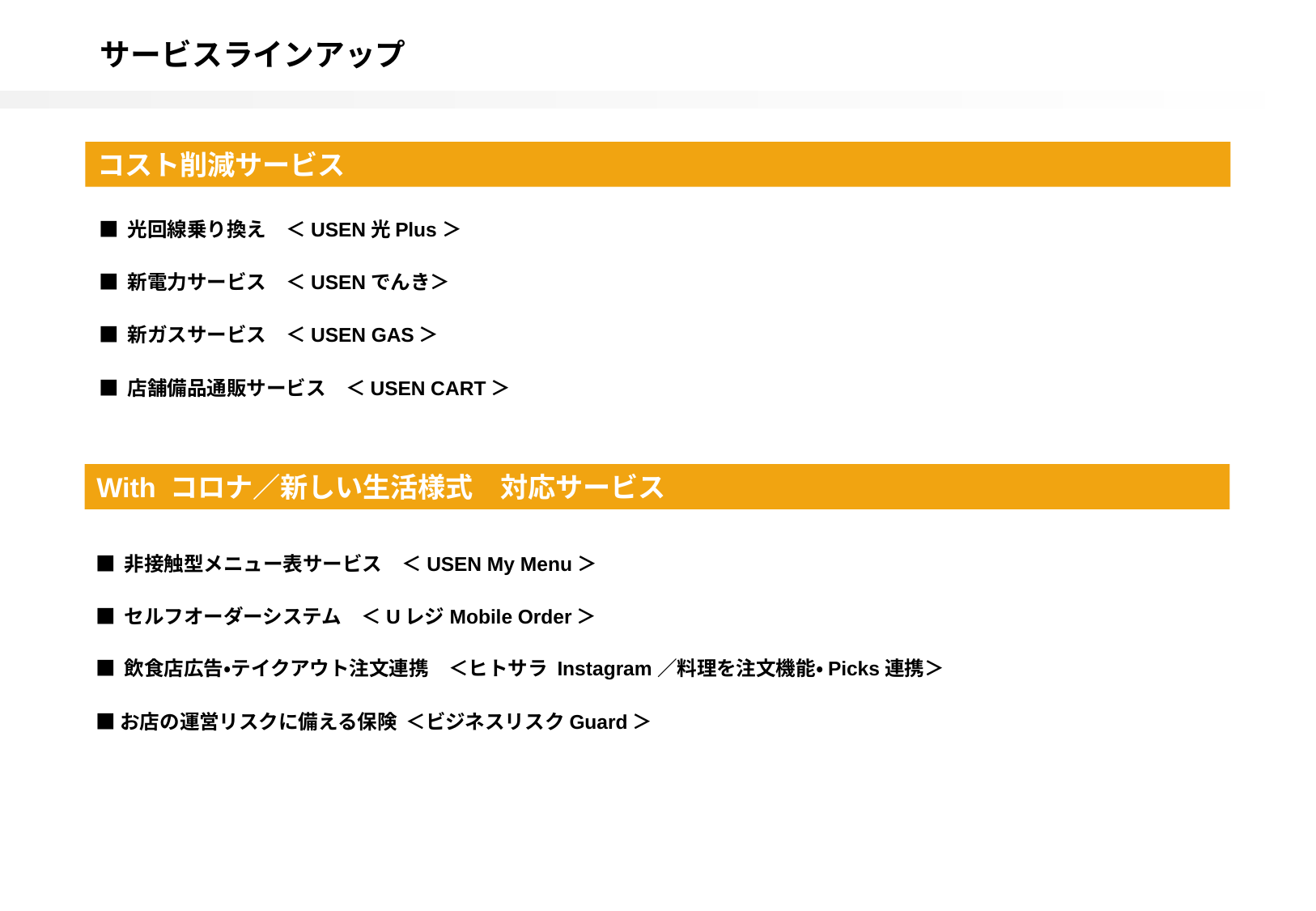

# サービスラインアップ
コスト削減サービス
■ 光回線乗り換え　＜USEN光Plus＞
■ 新電力サービス　＜USENでんき＞
■ 新ガスサービス　＜USEN GAS＞
■ 店舗備品通販サービス　＜USEN CART＞
With コロナ／新しい生活様式　対応サービス
■ 非接触型メニュー表サービス　＜USEN My Menu＞
■ セルフオーダーシステム　＜UレジMobile Order＞
■ 飲食店広告・テイクアウト注文連携　＜ヒトサラ Instagram／料理を注文機能・Picks連携＞
■お店の運営リスクに備える保険  ＜ビジネスリスクGuard＞